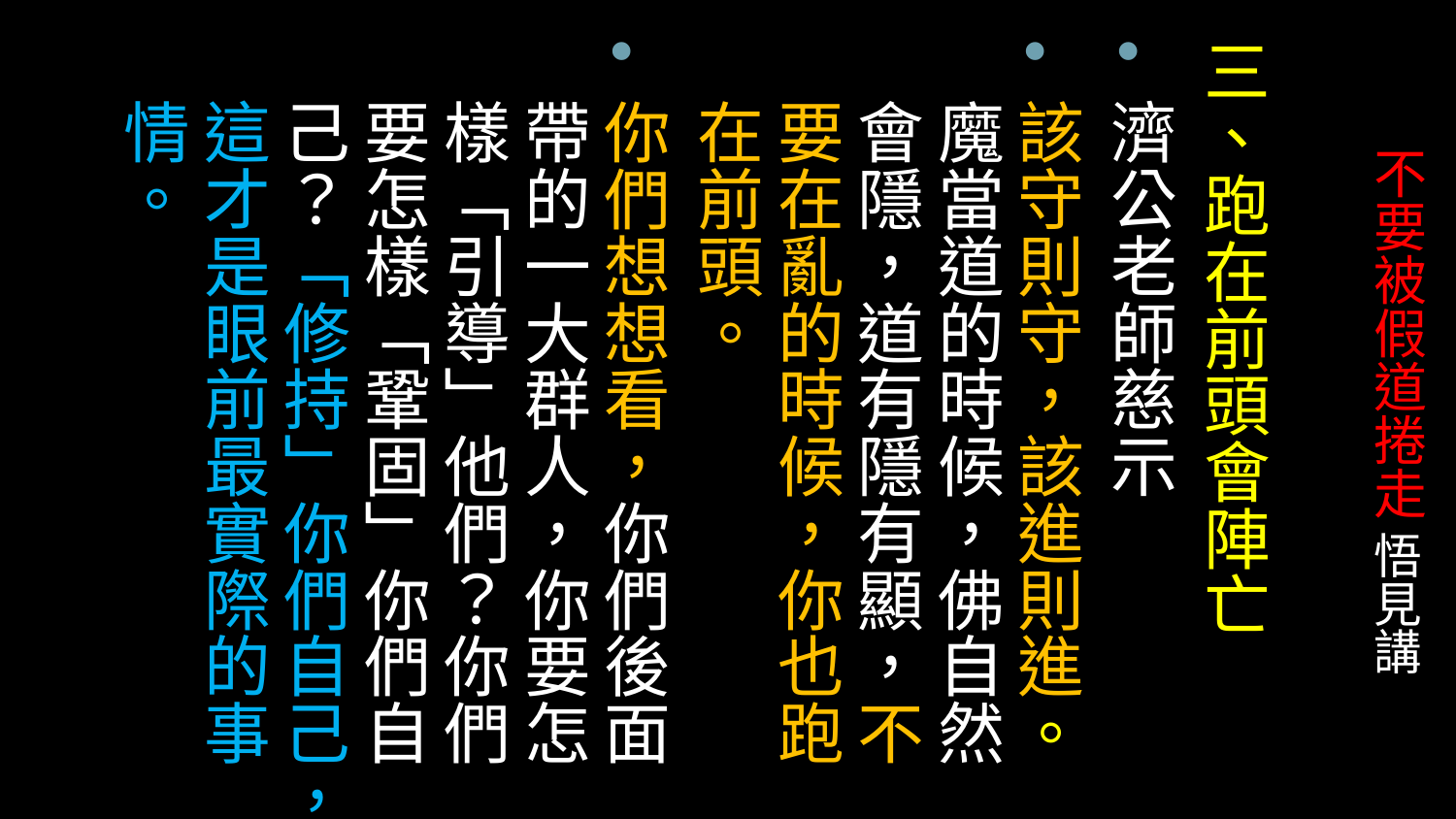

三、跑在前頭會陣亡
濟公老師慈示
該守則守，該進則進。魔當道的時候，佛自然會隱，道有隱有顯，不要在亂的時候，你也跑在前頭。
你們想想看，你們後面帶的一大群人，你要怎樣「引導」他們？你們要怎樣「鞏固」你們自己？「修持」你們自己，這才是眼前最實際的事情。

# 不要被假道捲走 悟見講